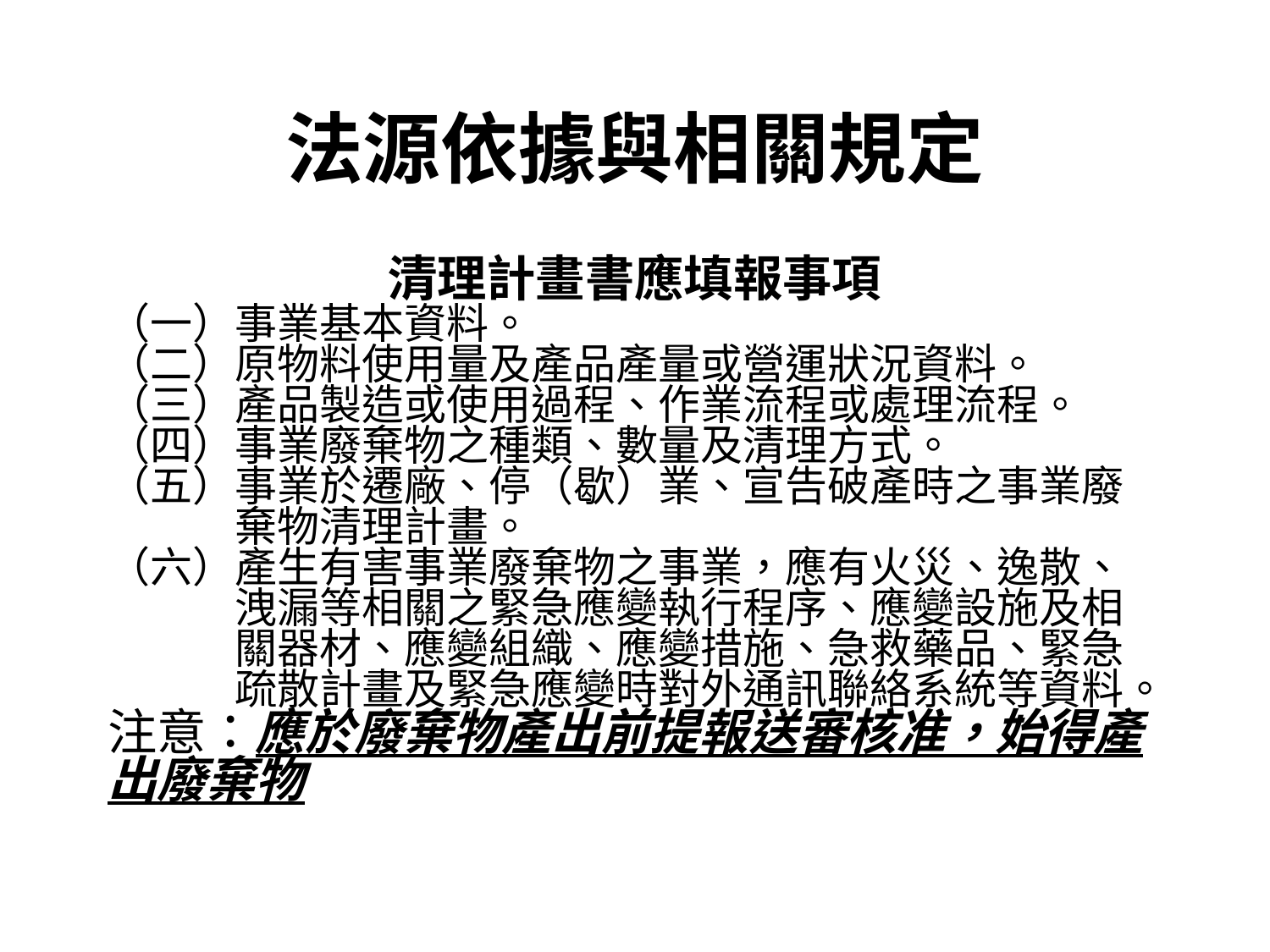

# 法源依據與相關規定
清理計畫書應填報事項
（一）事業基本資料。
（二）原物料使用量及產品產量或營運狀況資料。
（三）產品製造或使用過程、作業流程或處理流程。
（四）事業廢棄物之種類、數量及清理方式。
（五）事業於遷廠、停（歇）業、宣告破產時之事業廢
　　　棄物清理計畫。
（六）產生有害事業廢棄物之事業，應有火災、逸散、
　　　洩漏等相關之緊急應變執行程序、應變設施及相
　　　關器材、應變組織、應變措施、急救藥品、緊急
　　　疏散計畫及緊急應變時對外通訊聯絡系統等資料。
注意：應於廢棄物產出前提報送審核准，始得產出廢棄物